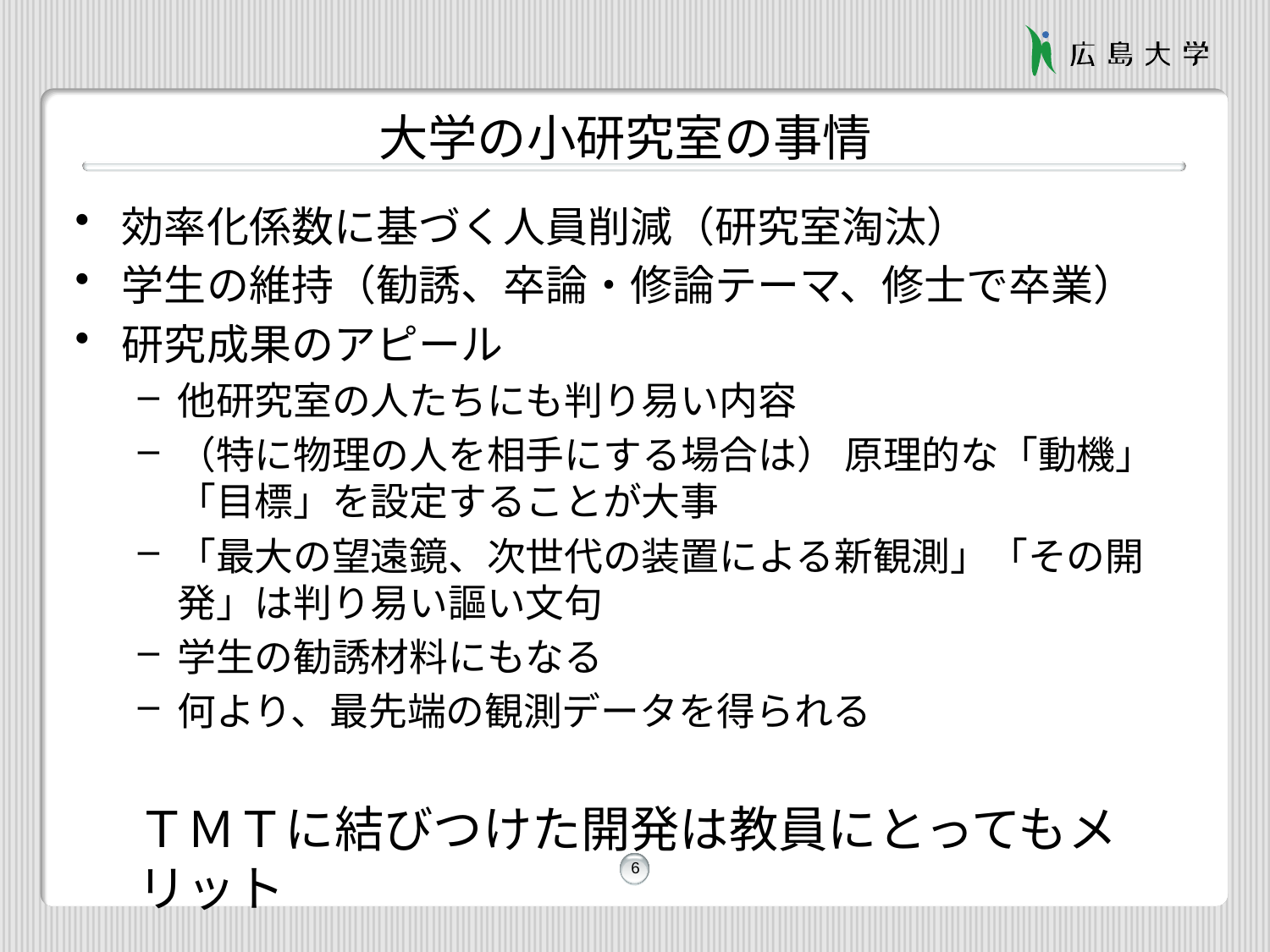

# 大学の小研究室の事情
効率化係数に基づく人員削減（研究室淘汰）
学生の維持（勧誘、卒論・修論テーマ、修士で卒業）
研究成果のアピール
他研究室の人たちにも判り易い内容
（特に物理の人を相手にする場合は） 原理的な「動機」「目標」を設定することが大事
「最大の望遠鏡、次世代の装置による新観測」「その開発」は判り易い謳い文句
学生の勧誘材料にもなる
何より、最先端の観測データを得られる
ＴＭＴに結びつけた開発は教員にとってもメリット